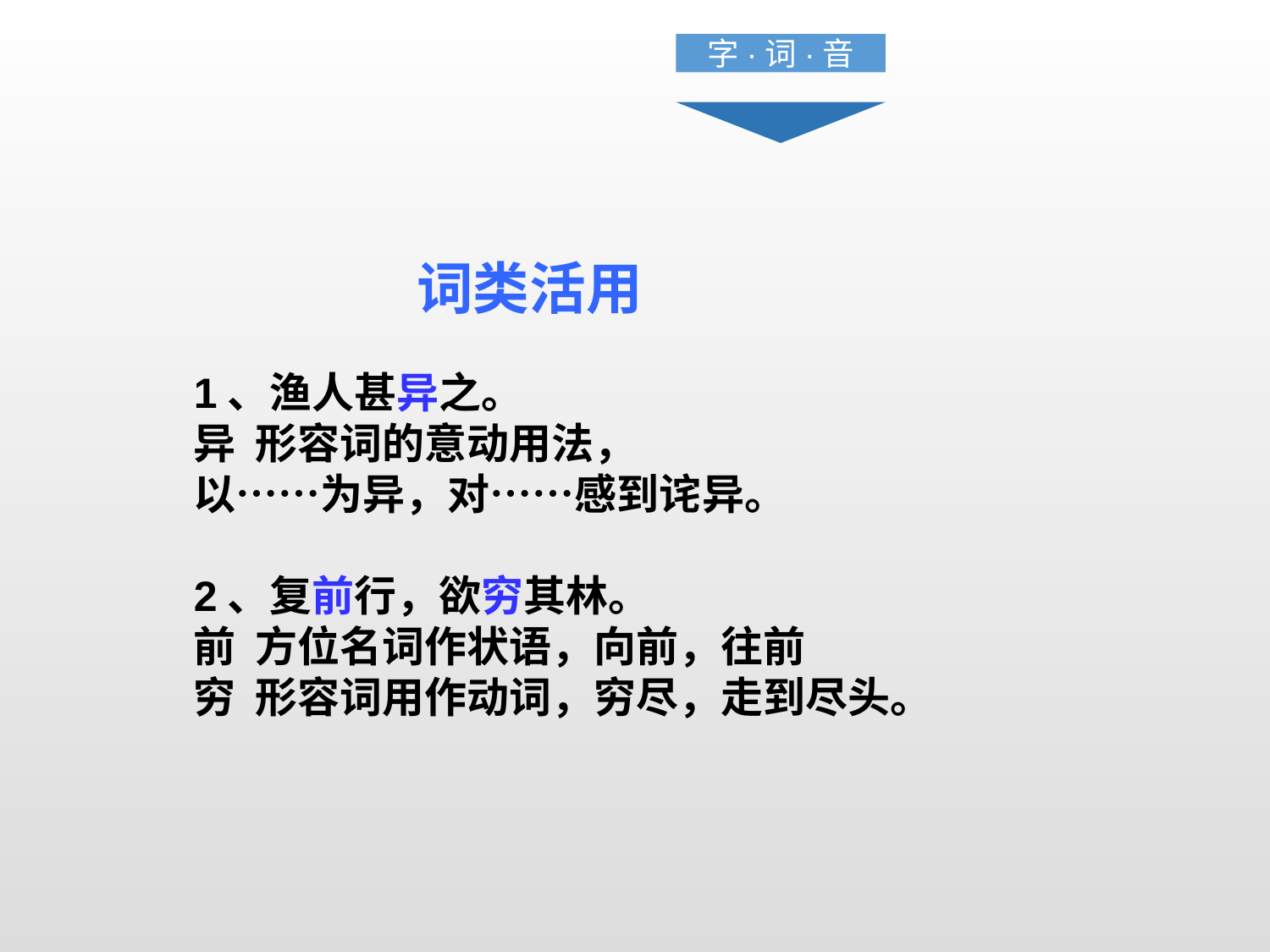

字·词·音

词类活用
1、渔人甚异之。
异  形容词的意动用法，
以……为异，对……感到诧异。

2、复前行，欲穷其林。
前  方位名词作状语，向前，往前
穷  形容词用作动词，穷尽，走到尽头。